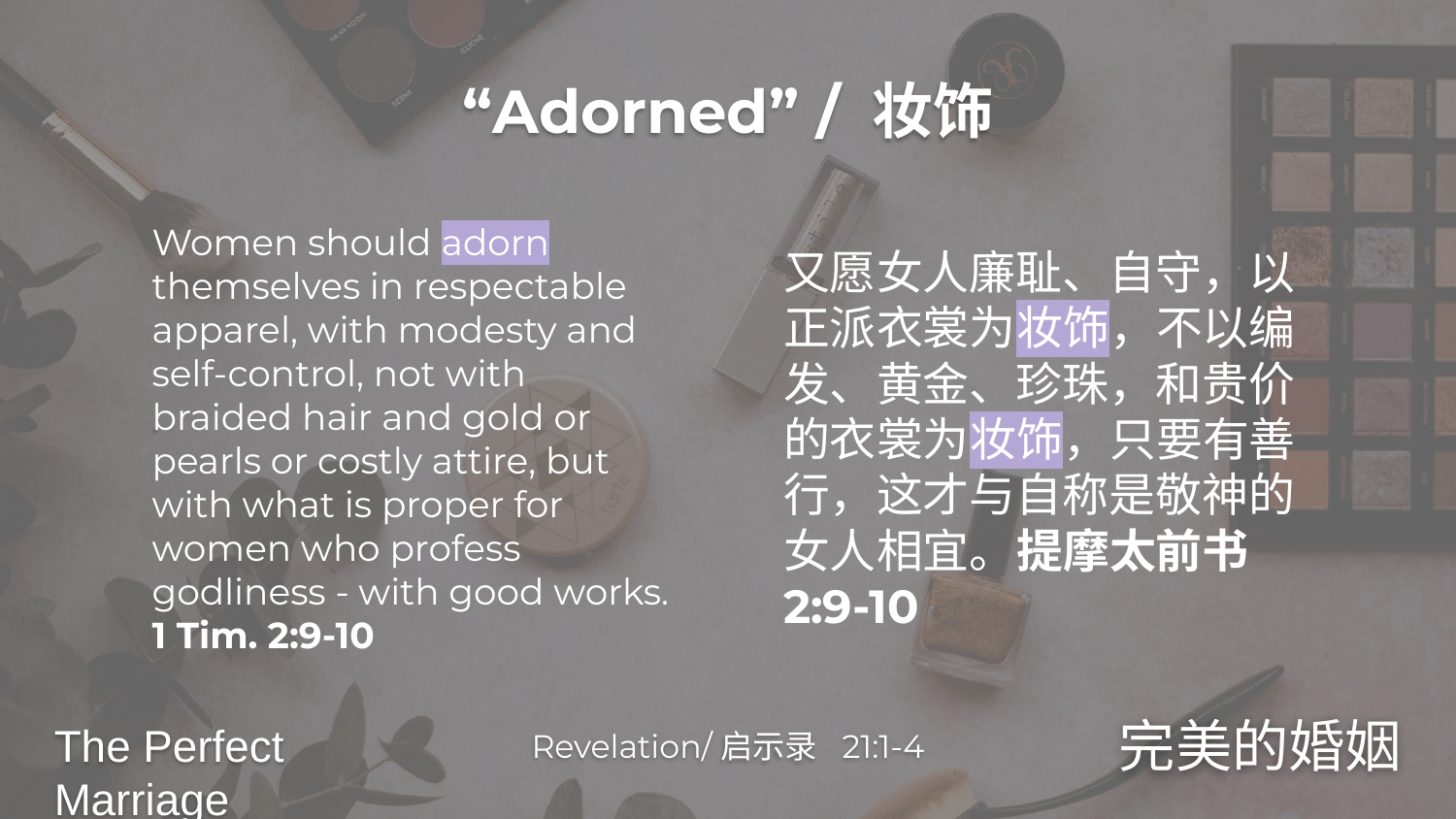

“Adorned” / 妆饰
Women should adorn themselves in respectable apparel, with modesty and self-control, not with braided hair and gold or pearls or costly attire, but with what is proper for women who profess godliness - with good works. 1 Tim. 2:9-10
又愿女人廉耻、自守，以正派衣裳为妆饰，不以编发、黄金、珍珠，和贵价的衣裳为妆饰，只要有善行，这才与自称是敬神的女人相宜。提摩太前书 2:9-10